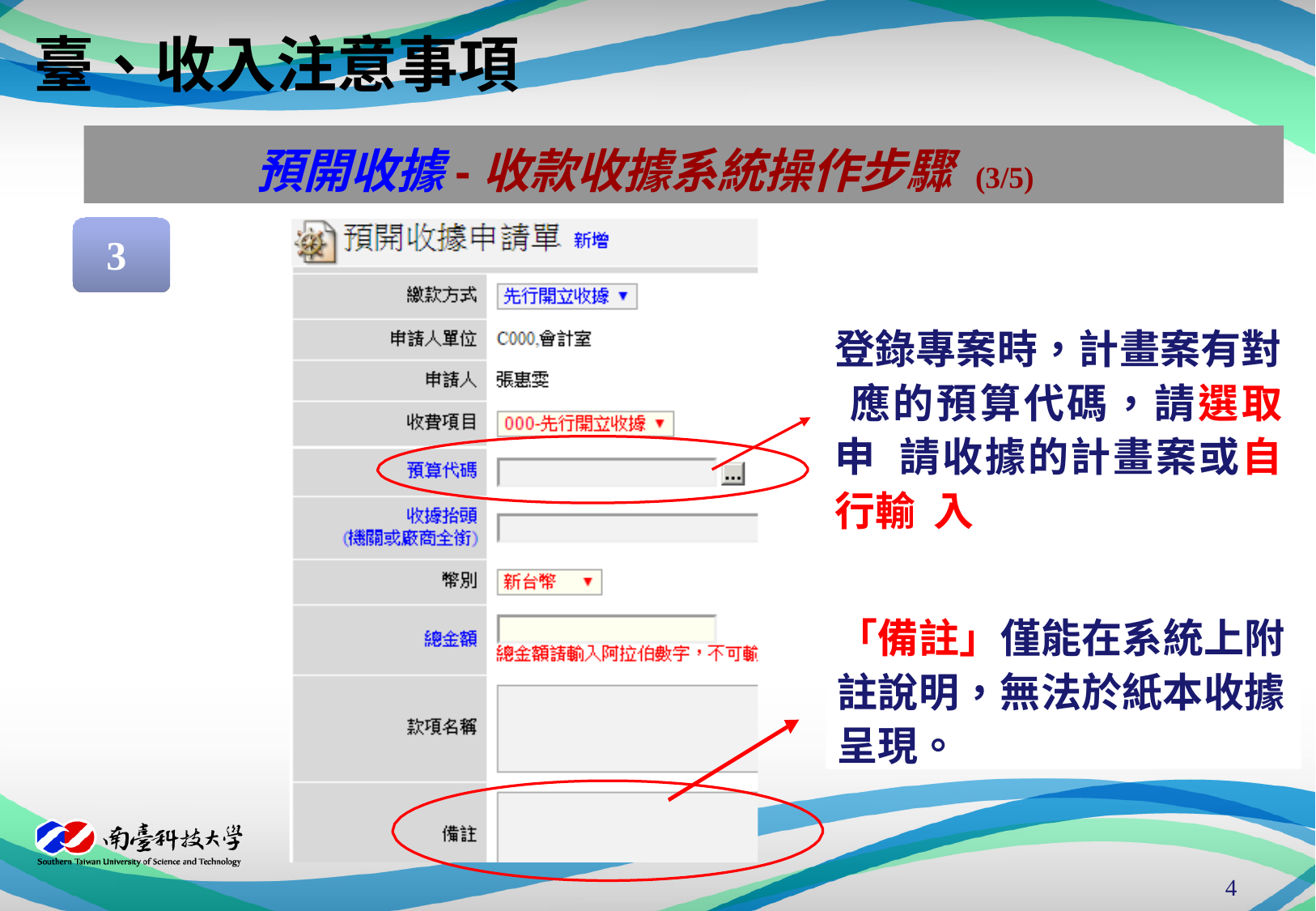

臺、收入注意事項

預開收據-收款收據系統操作步驟 (3/5)

3
登錄專案時，計畫案有對  應的預算代碼，請選取申  請收據的計畫案或自行輸  入
.

「備註」僅能在系統上附註說明，無法於紙本收據呈現。

4